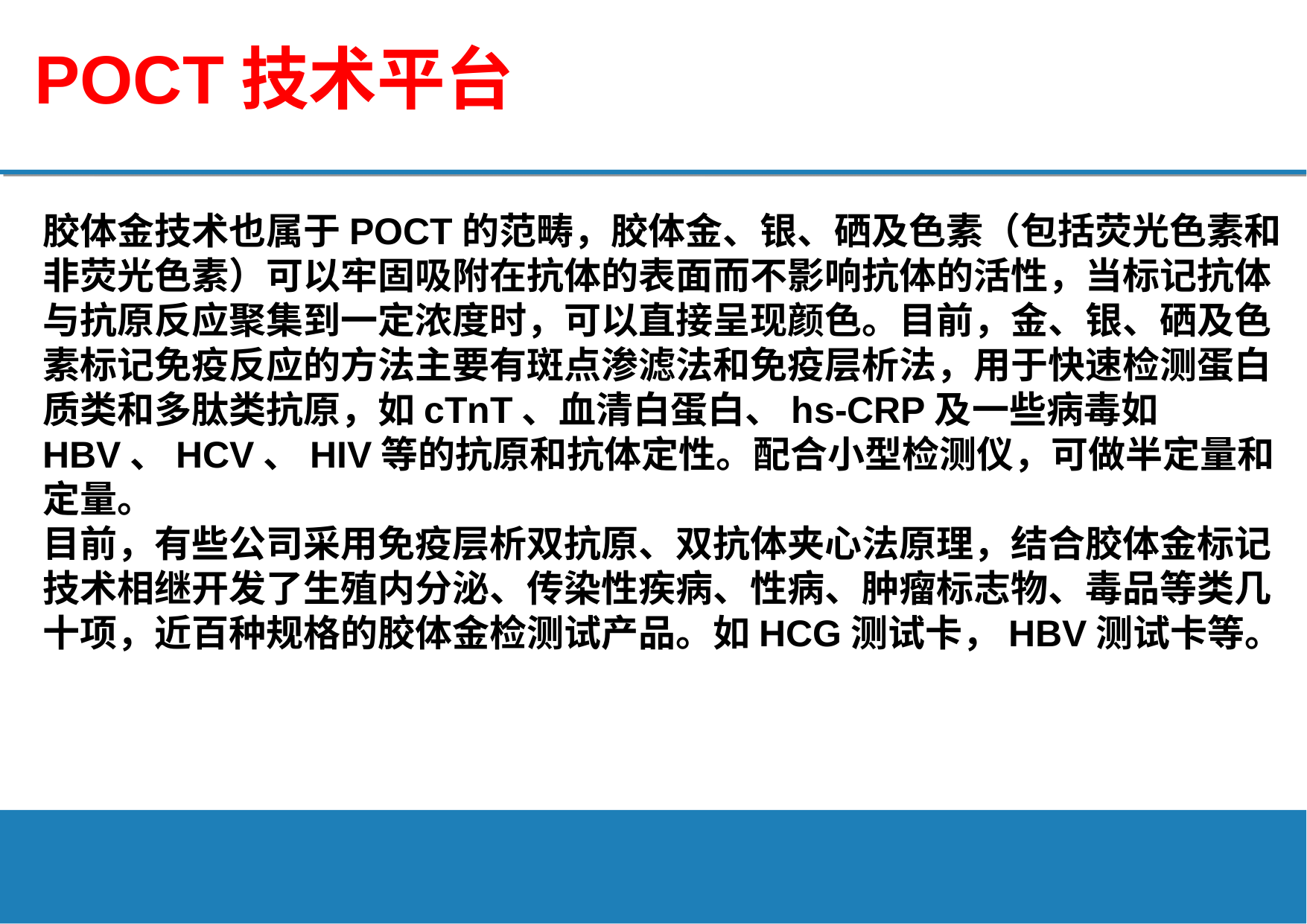

POCT技术平台
胶体金技术也属于POCT的范畴，胶体金、银、硒及色素（包括荧光色素和非荧光色素）可以牢固吸附在抗体的表面而不影响抗体的活性，当标记抗体与抗原反应聚集到一定浓度时，可以直接呈现颜色。目前，金、银、硒及色素标记免疫反应的方法主要有斑点渗滤法和免疫层析法，用于快速检测蛋白质类和多肽类抗原，如cTnT、血清白蛋白、hs-CRP及一些病毒如HBV、HCV、HIV等的抗原和抗体定性。配合小型检测仪，可做半定量和定量。
目前，有些公司采用免疫层析双抗原、双抗体夹心法原理，结合胶体金标记技术相继开发了生殖内分泌、传染性疾病、性病、肿瘤标志物、毒品等类几十项，近百种规格的胶体金检测试产品。如HCG测试卡，HBV测试卡等。